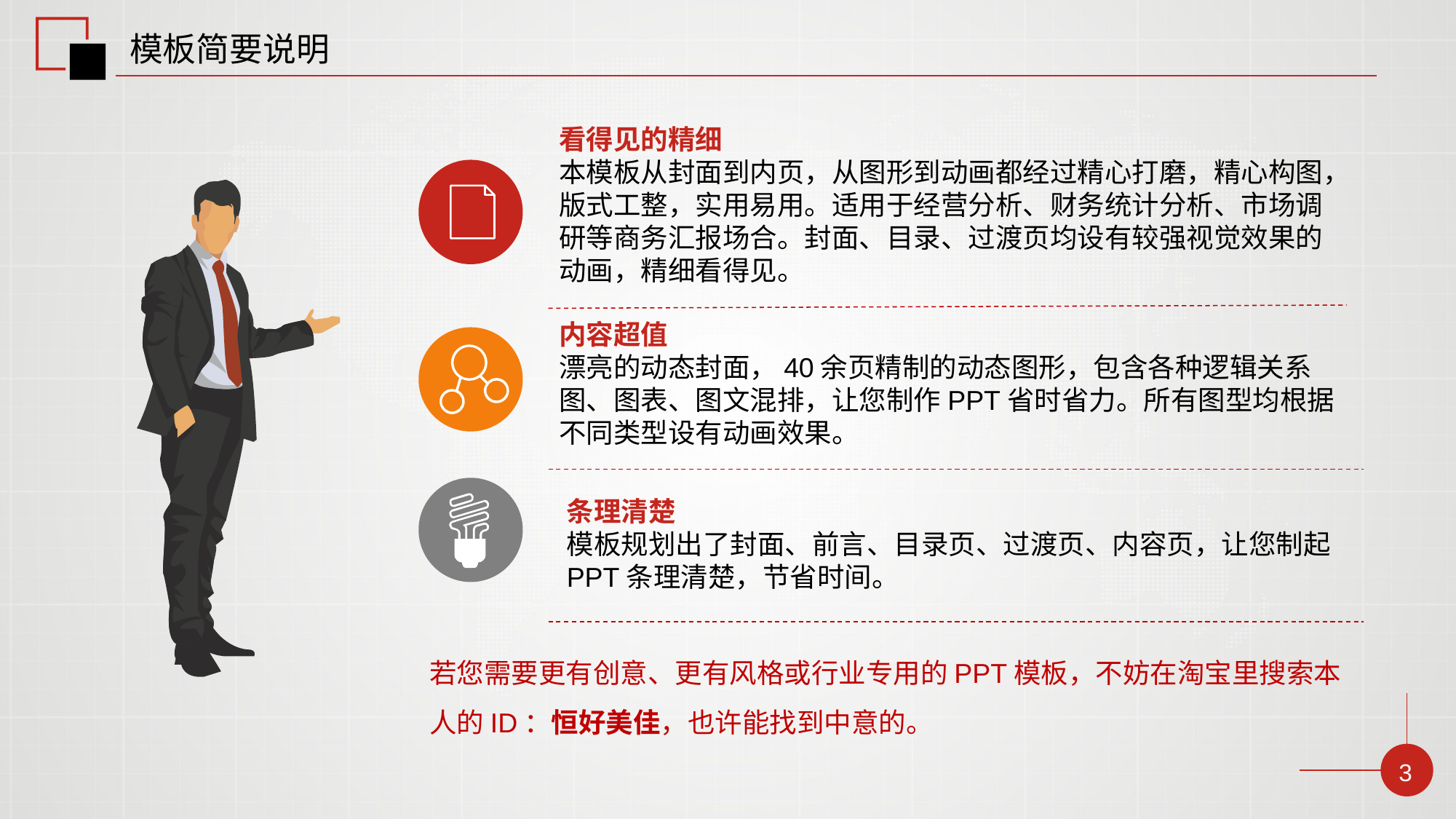

模板简要说明
看得见的精细
本模板从封面到内页，从图形到动画都经过精心打磨，精心构图，版式工整，实用易用。适用于经营分析、财务统计分析、市场调研等商务汇报场合。封面、目录、过渡页均设有较强视觉效果的动画，精细看得见。

内容超值
漂亮的动态封面，40余页精制的动态图形，包含各种逻辑关系图、图表、图文混排，让您制作PPT省时省力。所有图型均根据不同类型设有动画效果。

条理清楚
模板规划出了封面、前言、目录页、过渡页、内容页，让您制起PPT条理清楚，节省时间。
若您需要更有创意、更有风格或行业专用的PPT模板，不妨在淘宝里搜索本人的ID：恒好美佳，也许能找到中意的。